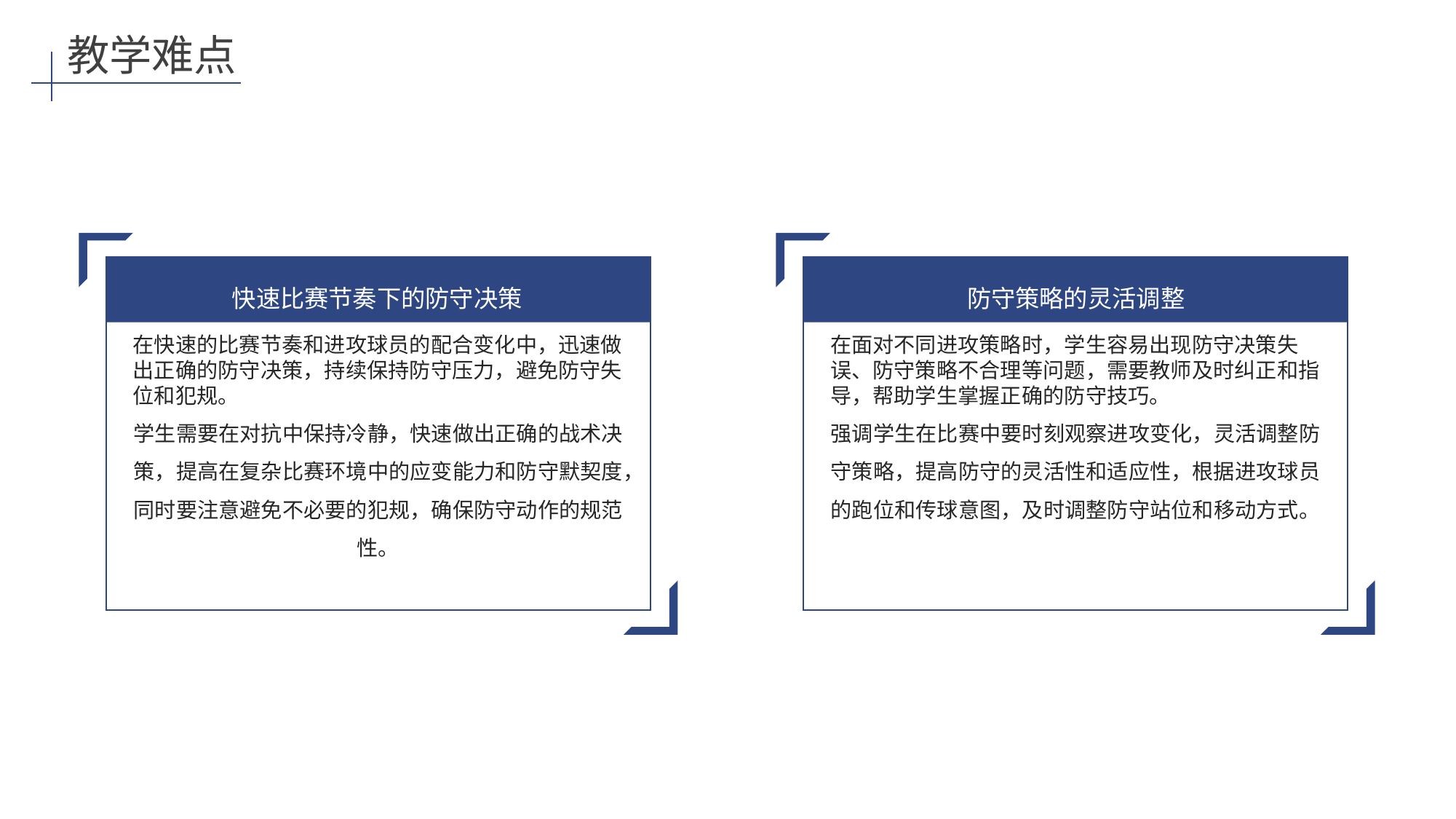

教学难点

快速比赛节奏下的防守决策
防守策略的灵活调整
在快速的比赛节奏和进攻球员的配合变化中，迅速做出正确的防守决策，持续保持防守压力，避免防守失位和犯规。
学生需要在对抗中保持冷静，快速做出正确的战术决策，提高在复杂比赛环境中的应变能力和防守默契度，同时要注意避免不必要的犯规，确保防守动作的规范性。
在面对不同进攻策略时，学生容易出现防守决策失误、防守策略不合理等问题，需要教师及时纠正和指导，帮助学生掌握正确的防守技巧。
强调学生在比赛中要时刻观察进攻变化，灵活调整防守策略，提高防守的灵活性和适应性，根据进攻球员的跑位和传球意图，及时调整防守站位和移动方式。